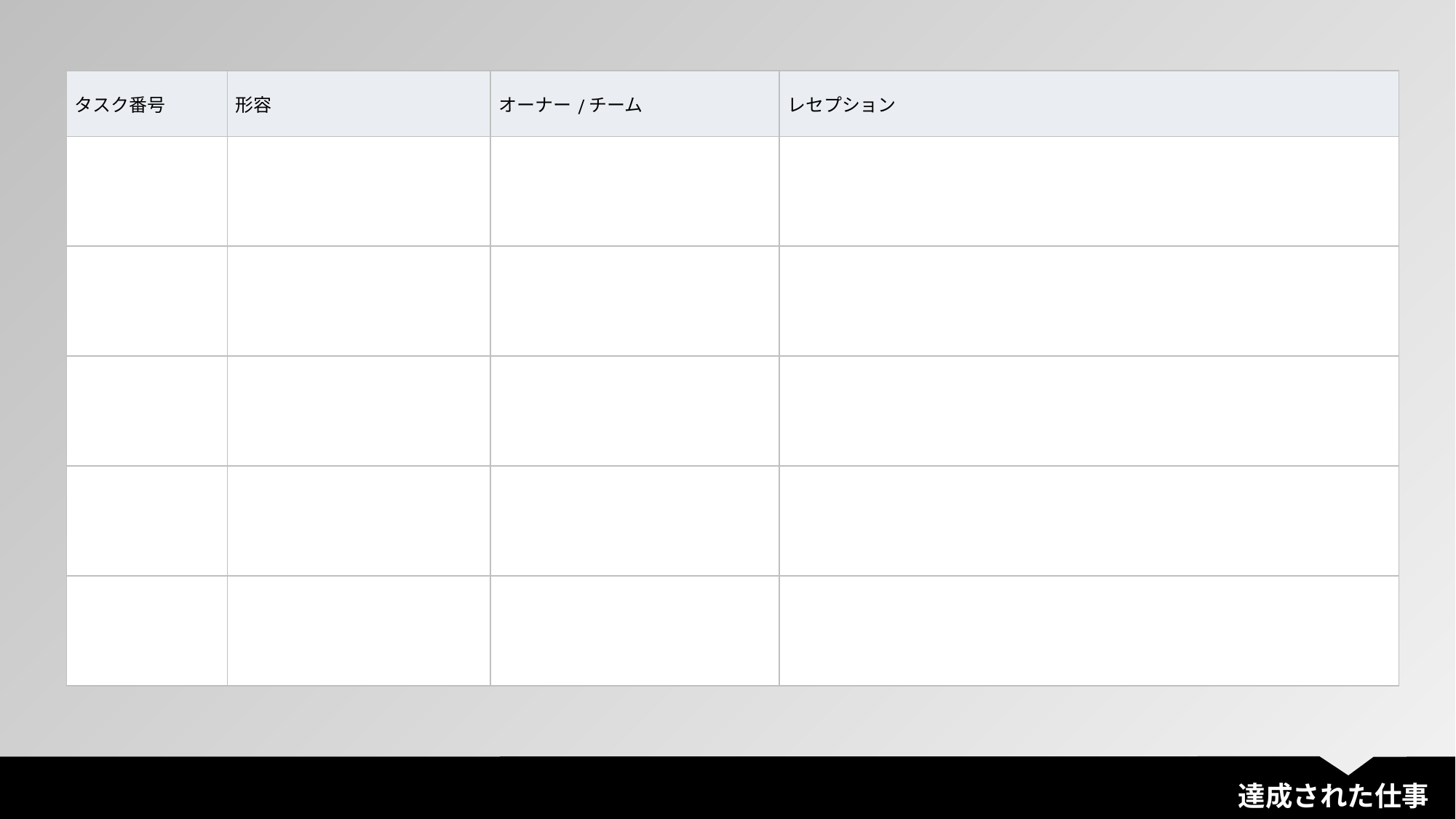

| タスク番号 | 形容 | オーナー/チーム | レセプション |
| --- | --- | --- | --- |
|  |  |  |  |
|  |  |  |  |
|  |  |  |  |
|  |  |  |  |
|  |  |  |  |

達成された仕事